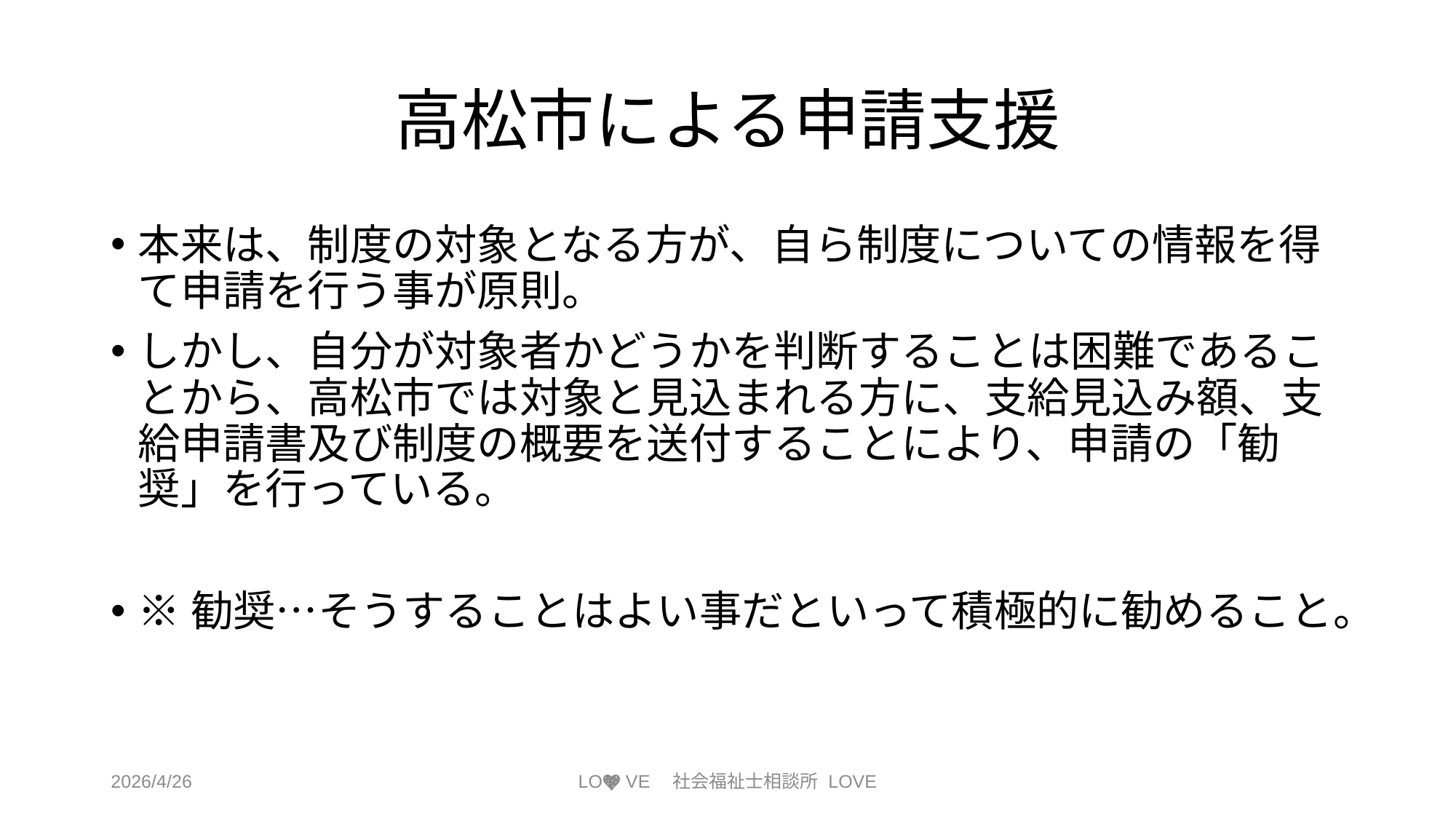

# 高松市による申請支援
本来は、制度の対象となる方が、自ら制度についての情報を得て申請を行う事が原則。
しかし、自分が対象者かどうかを判断することは困難であることから、高松市では対象と見込まれる方に、支給見込み額、支給申請書及び制度の概要を送付することにより、申請の「勧奨」を行っている。

※勧奨…そうすることはよい事だといって積極的に勧めること。
2026/4/26
LO💖 VE　社会福祉士相談所 LOVE